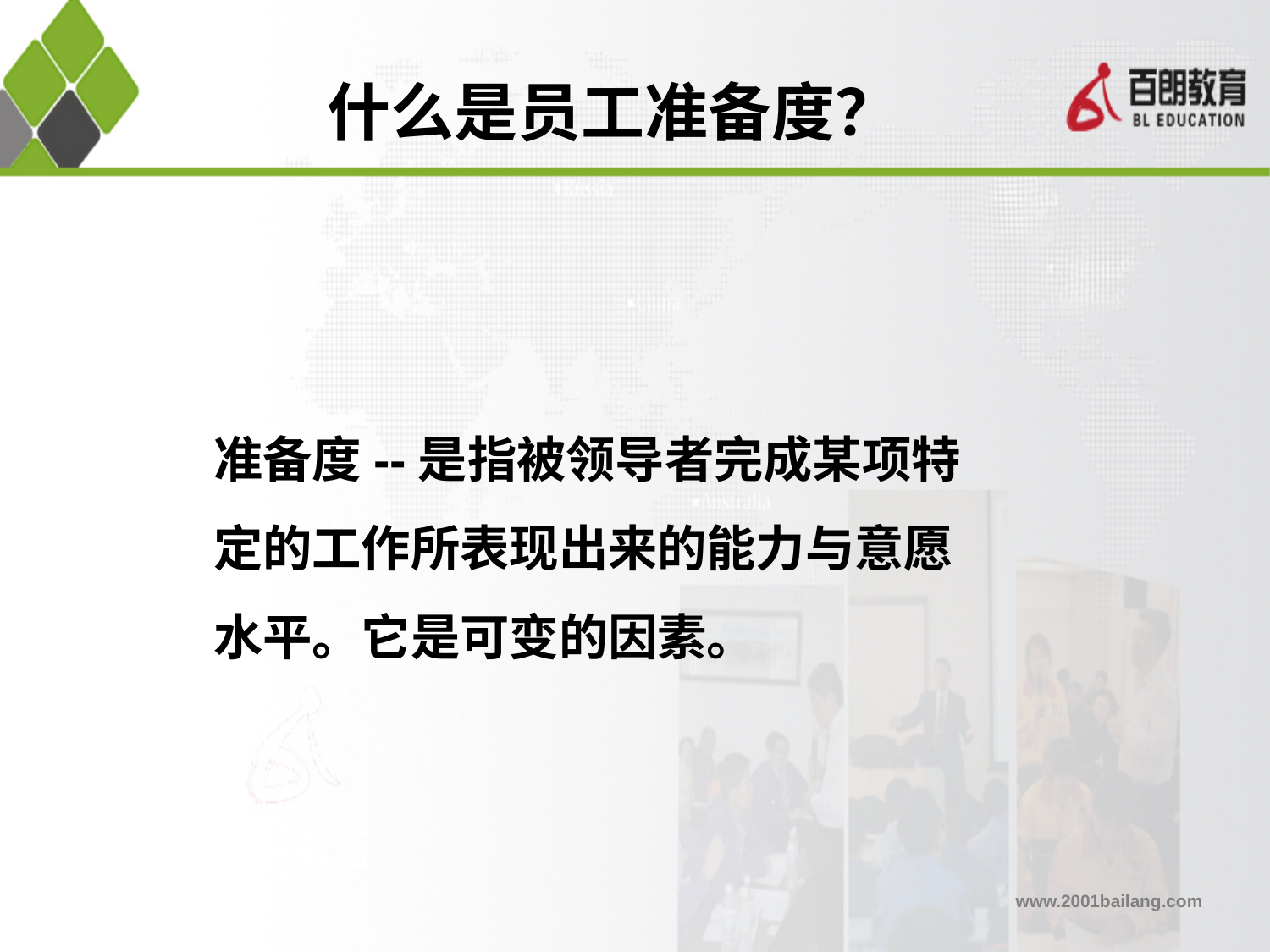

什么是员工准备度？
准备度--是指被领导者完成某项特定的工作所表现出来的能力与意愿水平。它是可变的因素。